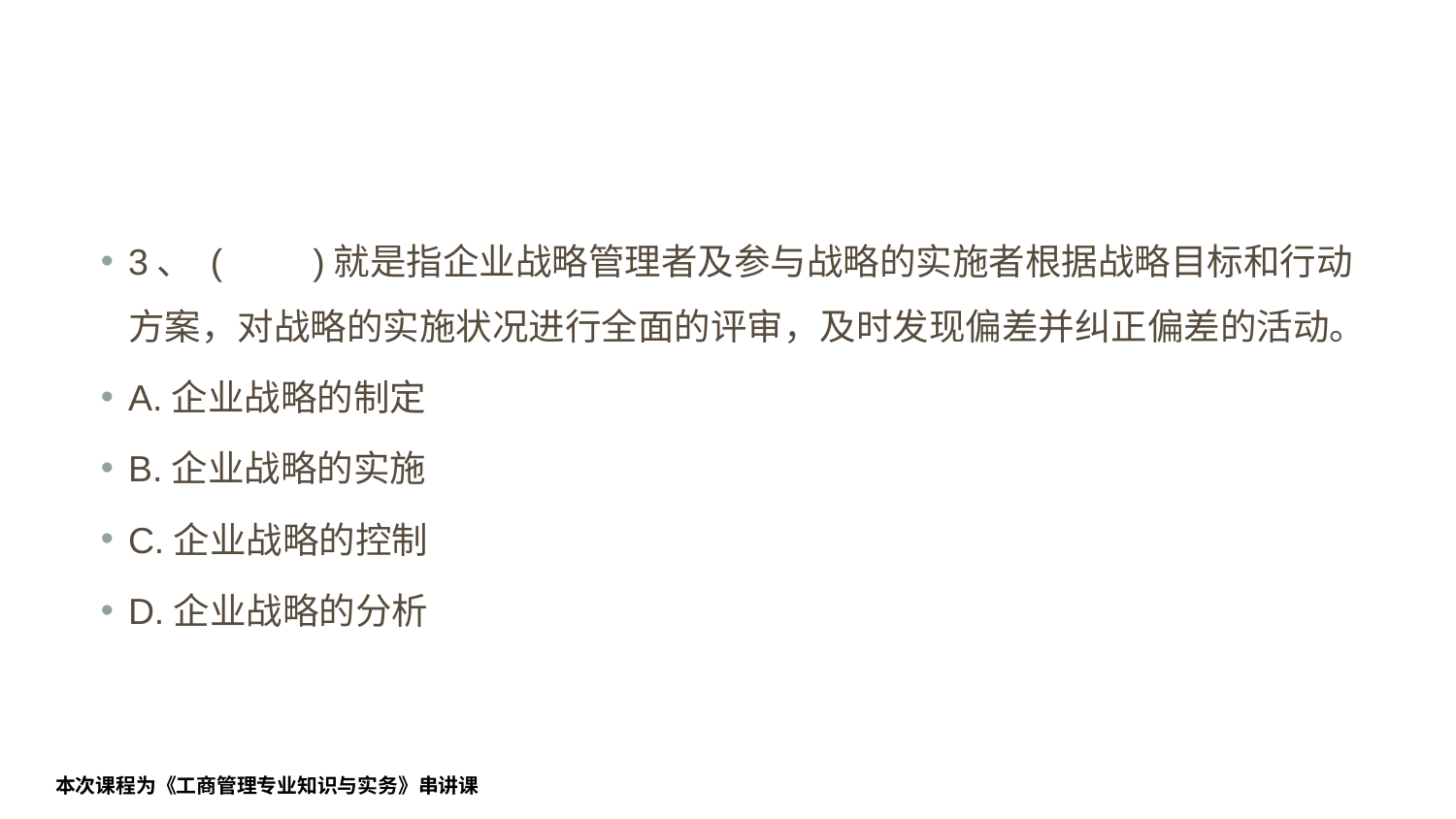

#
3、 (　　)就是指企业战略管理者及参与战略的实施者根据战略目标和行动方案，对战略的实施状况进行全面的评审，及时发现偏差并纠正偏差的活动。
A.企业战略的制定
B.企业战略的实施
C.企业战略的控制
D.企业战略的分析